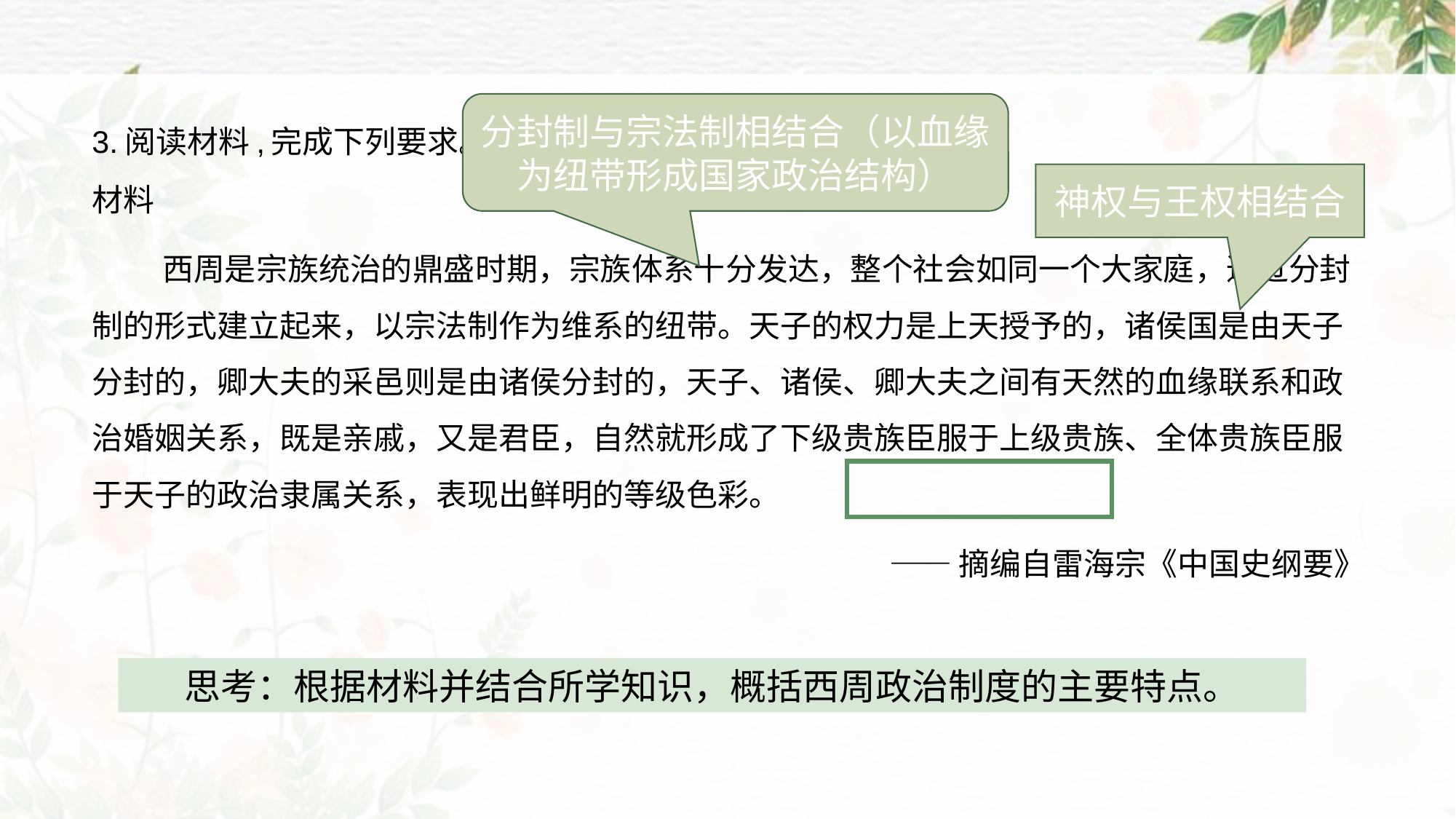

分封制与宗法制相结合（以血缘为纽带形成国家政治结构）
3.阅读材料,完成下列要求。
材料
         西周是宗族统治的鼎盛时期，宗族体系十分发达，整个社会如同一个大家庭，通过分封制的形式建立起来，以宗法制作为维系的纽带。天子的权力是上天授予的，诸侯国是由天子分封的，卿大夫的采邑则是由诸侯分封的，天子、诸侯、卿大夫之间有天然的血缘联系和政治婚姻关系，既是亲戚，又是君臣，自然就形成了下级贵族臣服于上级贵族、全体贵族臣服于天子的政治隶属关系，表现出鲜明的等级色彩。
——摘编自雷海宗《中国史纲要》
神权与王权相结合

思考：根据材料并结合所学知识，概括西周政治制度的主要特点。